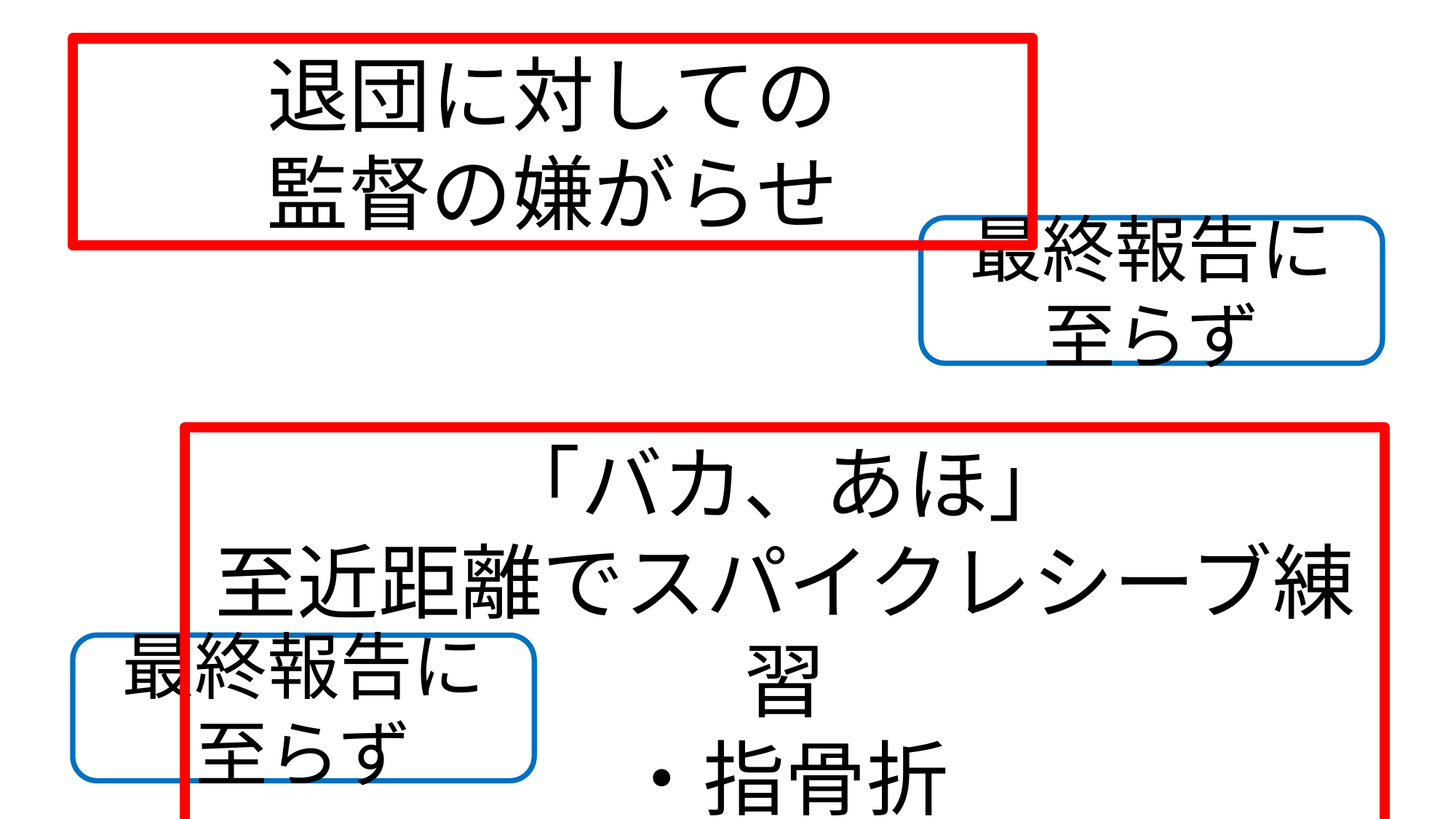

退団に対しての
監督の嫌がらせ
最終報告に至らず
「バカ、あほ」
至近距離でスパイクレシーブ練習
・指骨折
最終報告に至らず